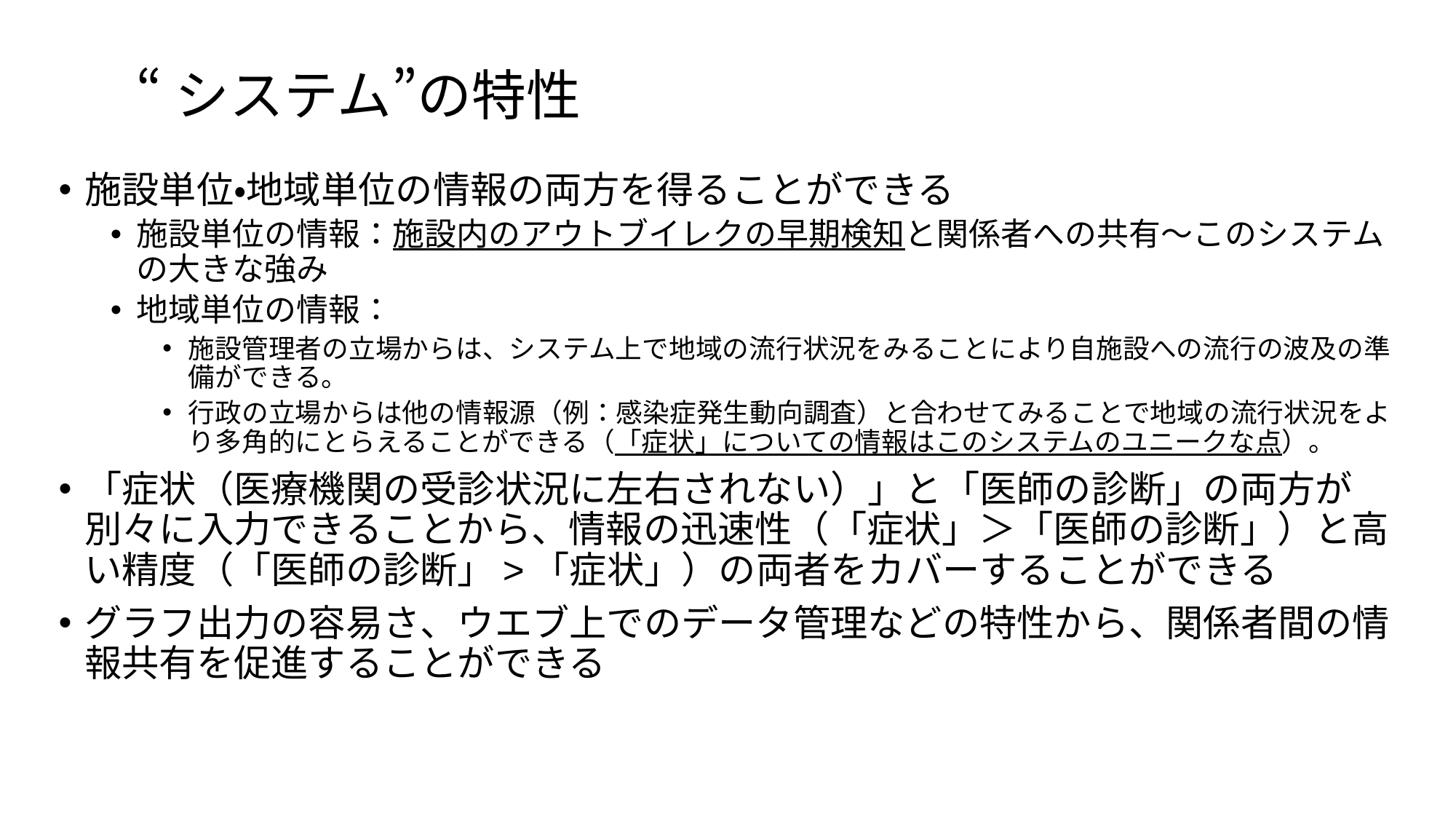

# “システム”の特性
施設単位・地域単位の情報の両方を得ることができる
施設単位の情報：施設内のアウトブイレクの早期検知と関係者への共有～このシステムの大きな強み
地域単位の情報：
施設管理者の立場からは、システム上で地域の流行状況をみることにより自施設への流行の波及の準備ができる。
行政の立場からは他の情報源（例：感染症発生動向調査）と合わせてみることで地域の流行状況をより多角的にとらえることができる（「症状」についての情報はこのシステムのユニークな点）。
「症状（医療機関の受診状況に左右されない）」と「医師の診断」の両方が別々に入力できることから、情報の迅速性（「症状」＞「医師の診断」）と高い精度（「医師の診断」>「症状」）の両者をカバーすることができる
グラフ出力の容易さ、ウエブ上でのデータ管理などの特性から、関係者間の情報共有を促進することができる